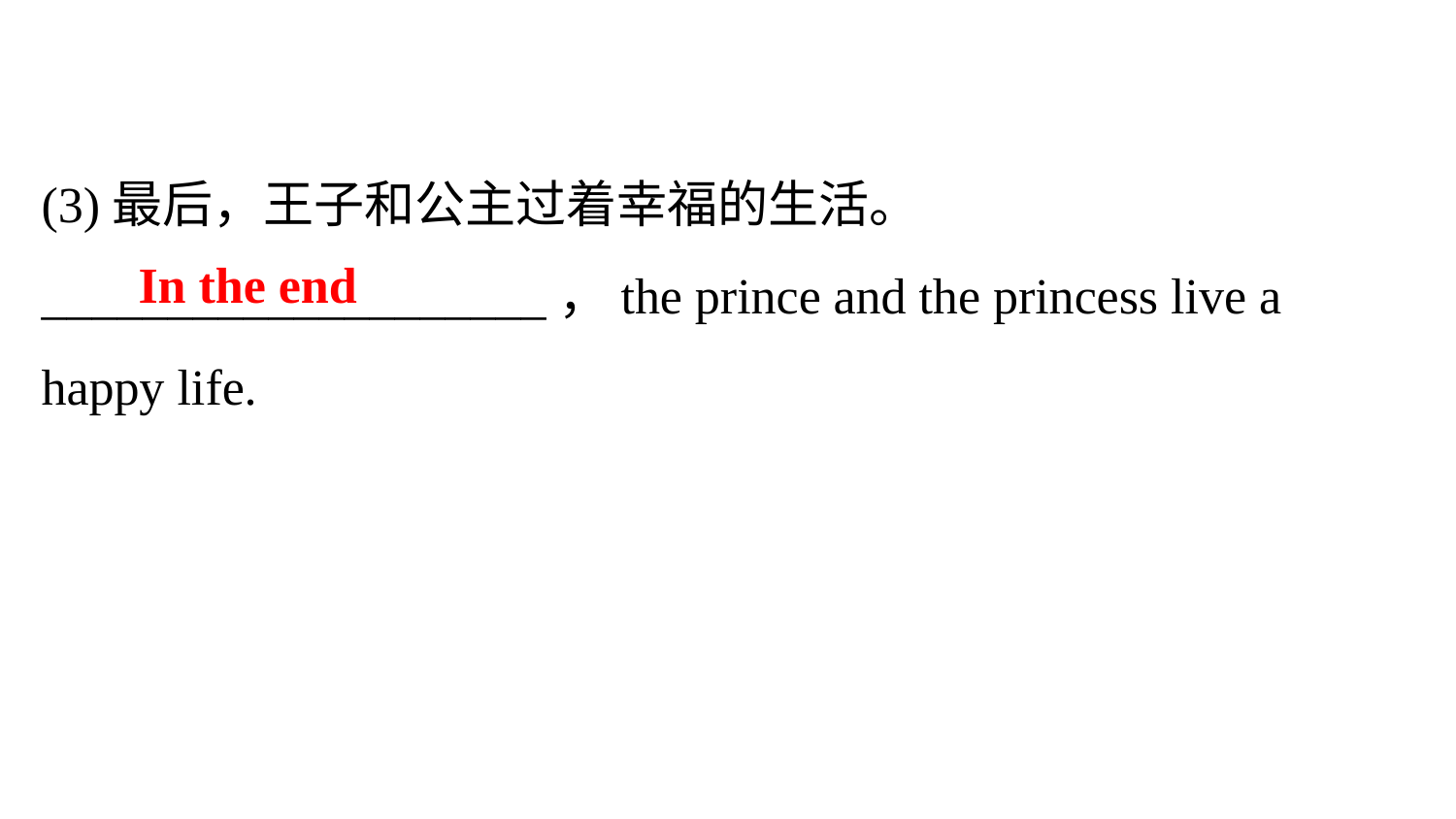

(3)最后，王子和公主过着幸福的生活。
____________________，the prince and the princess live a happy life.
In the end